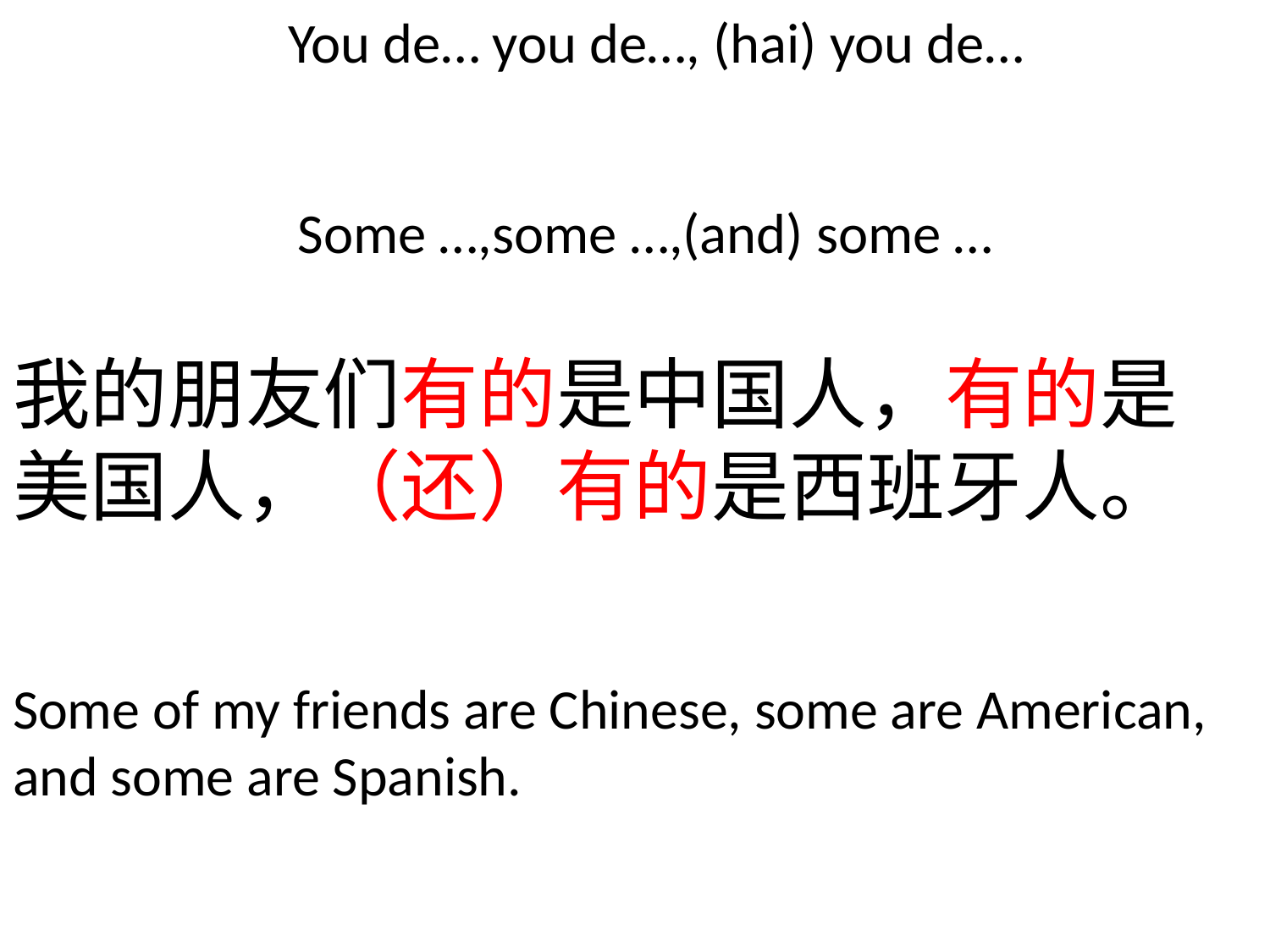

You de… you de…, (hai) you de…
Some …,some …,(and) some …
我的朋友们有的是中国人，有的是美国人，（还）有的是西班牙人。
Some of my friends are Chinese, some are American, and some are Spanish.